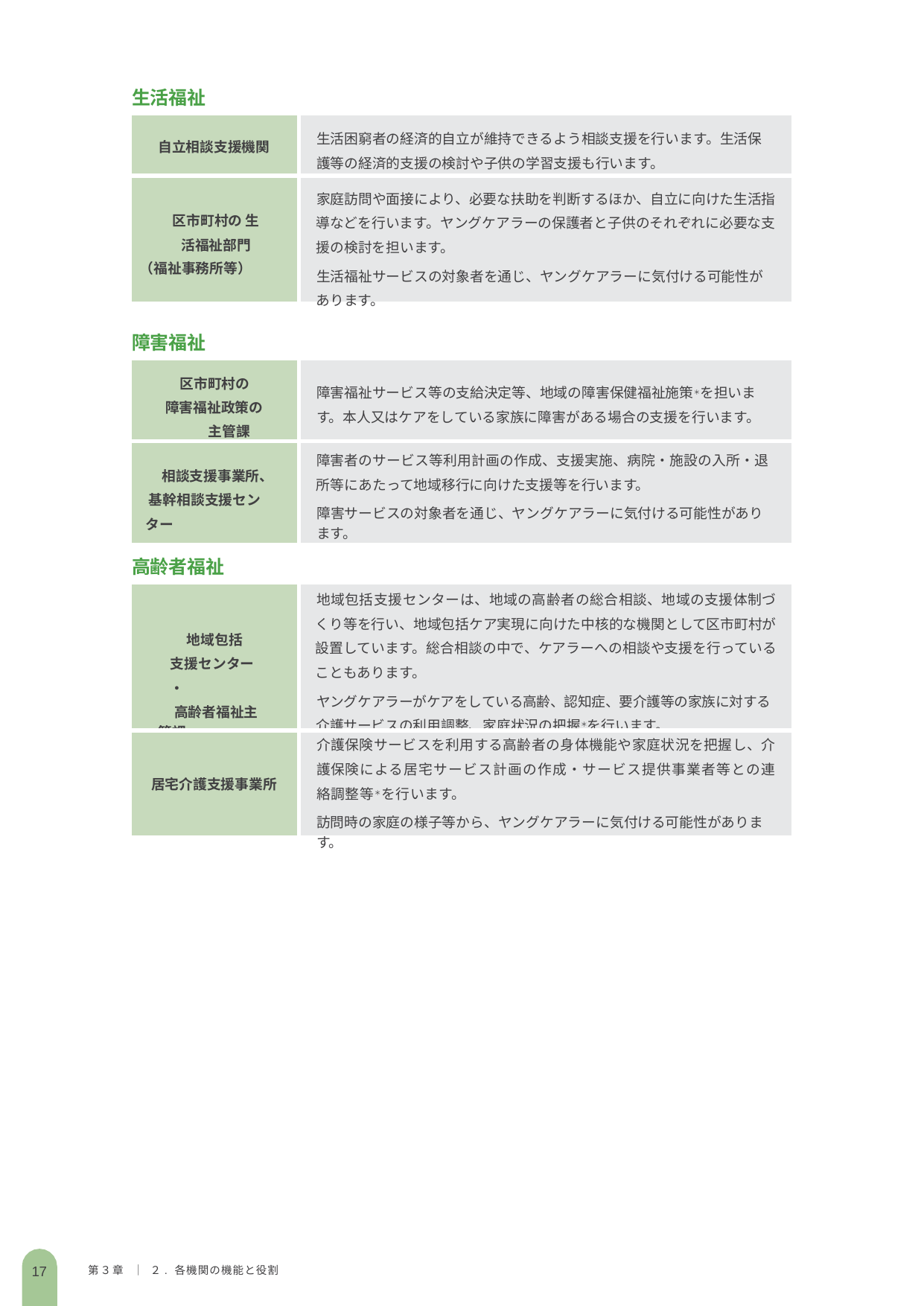

生活福祉
| 自立相談支援機関 | 生活困窮者の経済的自立が維持できるよう相談支援を行います。生活保護等の経済的支援の検討や子供の学習支援も行います。 |
| --- | --- |
| 区市町村の 生活福祉部門 （福祉事務所等） | 家庭訪問や面接により、必要な扶助を判断するほか、自立に向けた生活指導などを行います。ヤングケアラーの保護者と子供のそれぞれに必要な支援の検討を担います。 生活福祉サービスの対象者を通じ、ヤングケアラーに気付ける可能性があります。 |
障害福祉
| 区市町村の 障害福祉政策の 主管課 | 障害福祉サービス等の支給決定等、地域の障害保健福祉施策＊を担います。本人又はケアをしている家族に障害がある場合の支援を行います。 |
| --- | --- |
| 相談支援事業所、 基幹相談支援センター | 障害者のサービス等利用計画の作成、支援実施、病院・施設の入所・退所等にあたって地域移行に向けた支援等を行います。 障害サービスの対象者を通じ、ヤングケアラーに気付ける可能性があります。 |
高齢者福祉
| 地域包括 支援センター・ 高齢者福祉主管課 | 地域包括支援センターは、地域の高齢者の総合相談、地域の支援体制づくり等を行い、地域包括ケア実現に向けた中核的な機関として区市町村が設置しています。総合相談の中で、ケアラーへの相談や支援を行っていることもあります。 ヤングケアラーがケアをしている高齢、認知症、要介護等の家族に対する介護サービスの利用調整、家庭状況の把握＊を行います。 |
| --- | --- |
| 居宅介護支援事業所 | 介護保険サービスを利用する高齢者の身体機能や家庭状況を把握し、介護保険による居宅サービス計画の作成・サービス提供事業者等との連絡調整等＊を行います。 訪問時の家庭の様子等から、ヤングケアラーに気付ける可能性があります。 |

17
第３章  ｜  ２. 各機関の機能と役割